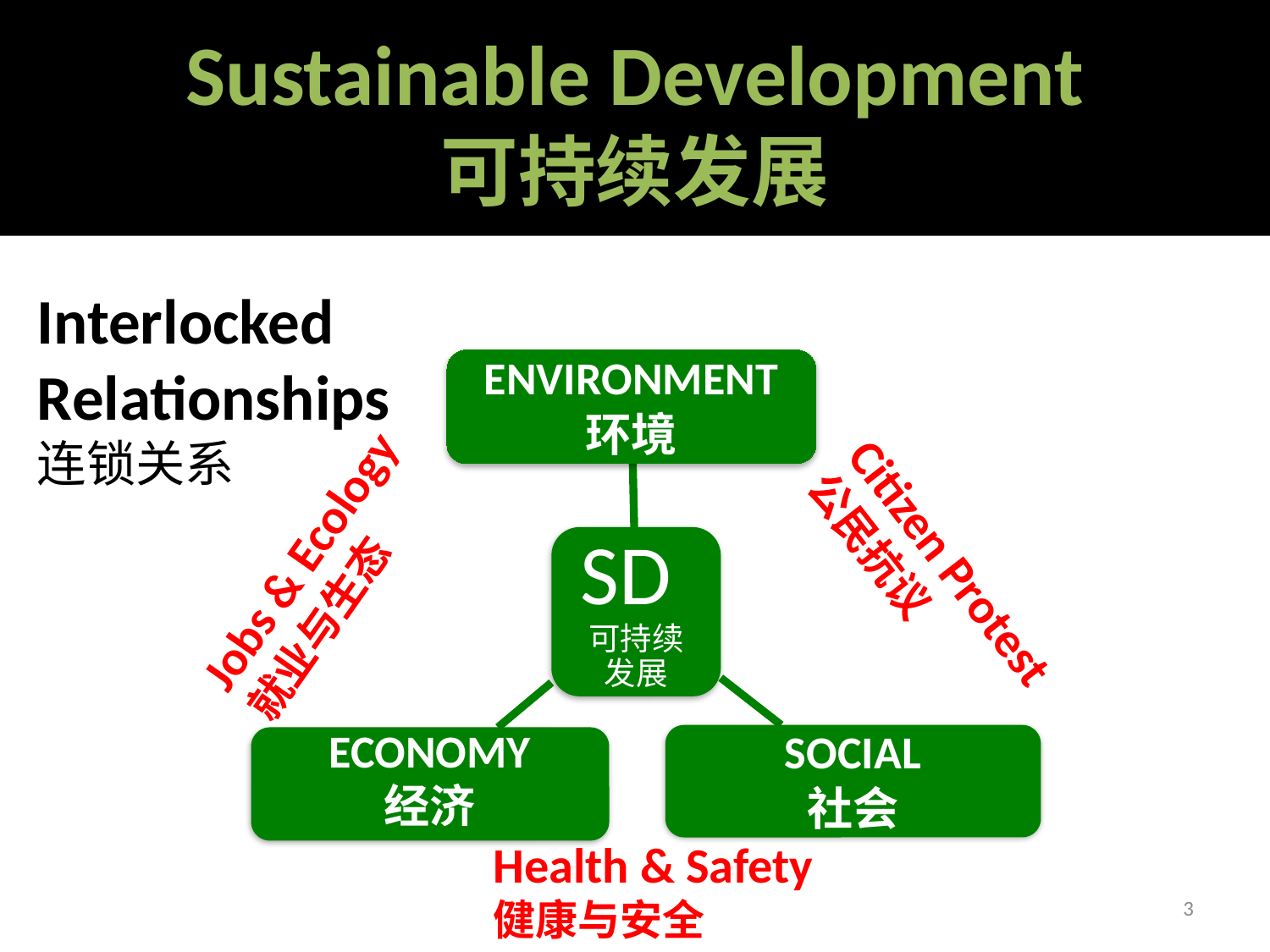

# Sustainable Development 可持续发展
Interlocked Relationships
连锁关系
SD可持续发展
ENVIRONMENT
环境
SOCIAL
社会
ECONOMY
经济
Jobs & Ecology
就业与生态
Citizen Protest
公民抗议
Health & Safety
健康与安全
3